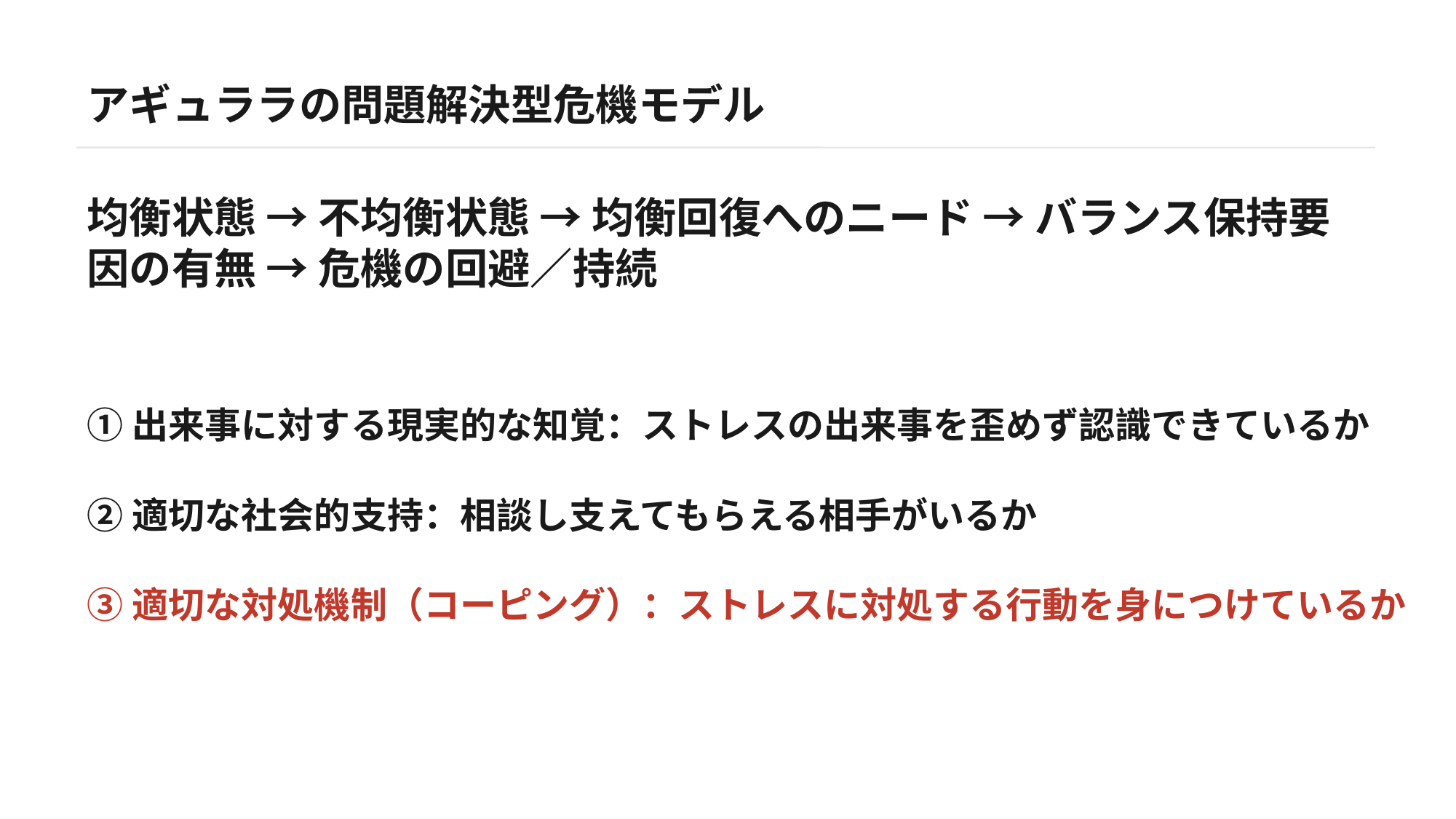

アギュララの問題解決型危機モデル

均衡状態 → 不均衡状態 → 均衡回復へのニード → バランス保持要因の有無 → 危機の回避／持続
①出来事に対する現実的な知覚：ストレスの出来事を歪めず認識できているか
②適切な社会的支持：相談し支えてもらえる相手がいるか
③適切な対処機制（コーピング）：ストレスに対処する行動を身につけているか